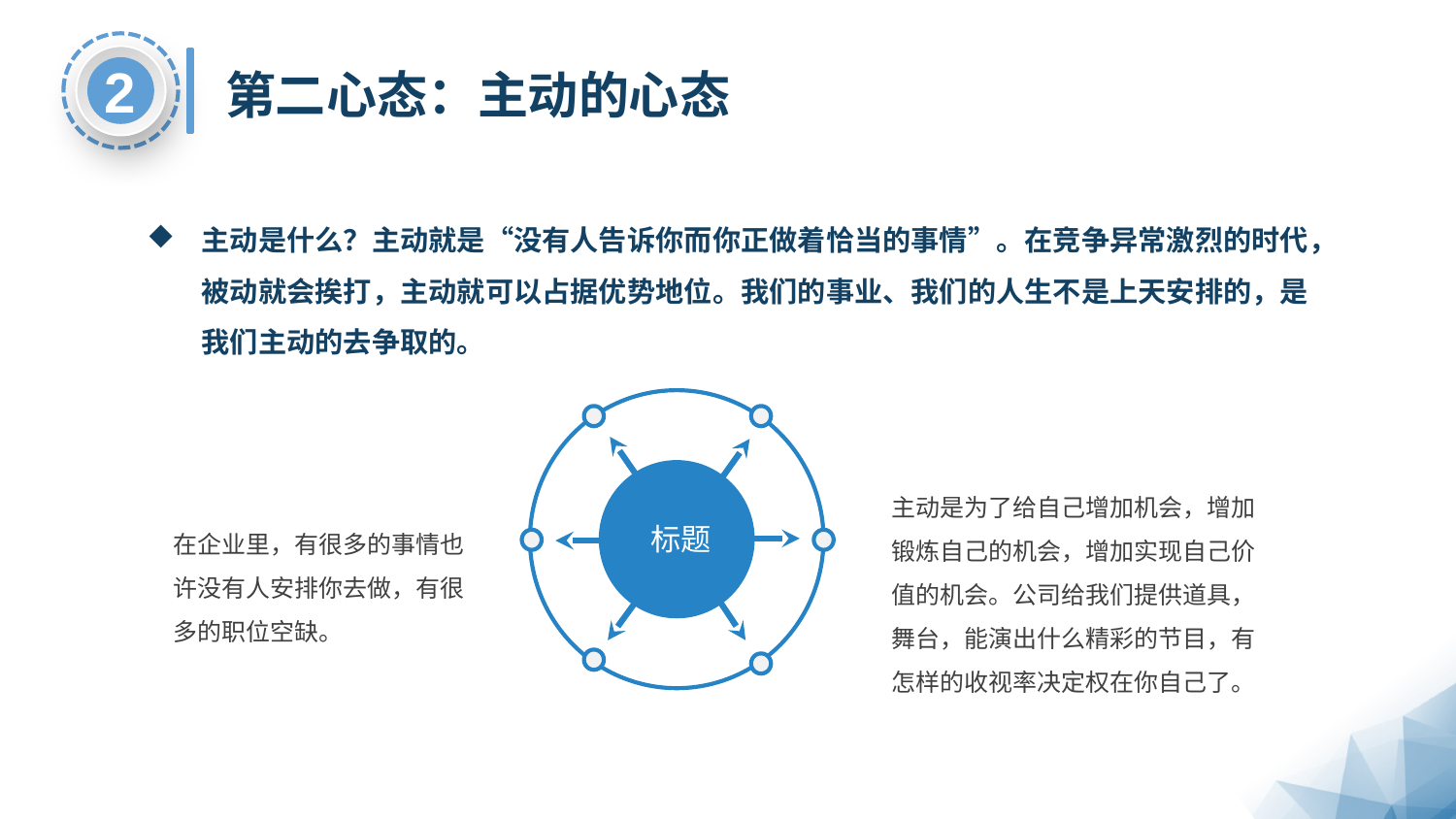

第二心态：主动的心态
主动是什么？主动就是“没有人告诉你而你正做着恰当的事情”。在竞争异常激烈的时代，被动就会挨打，主动就可以占据优势地位。我们的事业、我们的人生不是上天安排的，是我们主动的去争取的。

标题
主动是为了给自己增加机会，增加锻炼自己的机会，增加实现自己价值的机会。公司给我们提供道具，舞台，能演出什么精彩的节目，有怎样的收视率决定权在你自己了。
在企业里，有很多的事情也许没有人安排你去做，有很多的职位空缺。